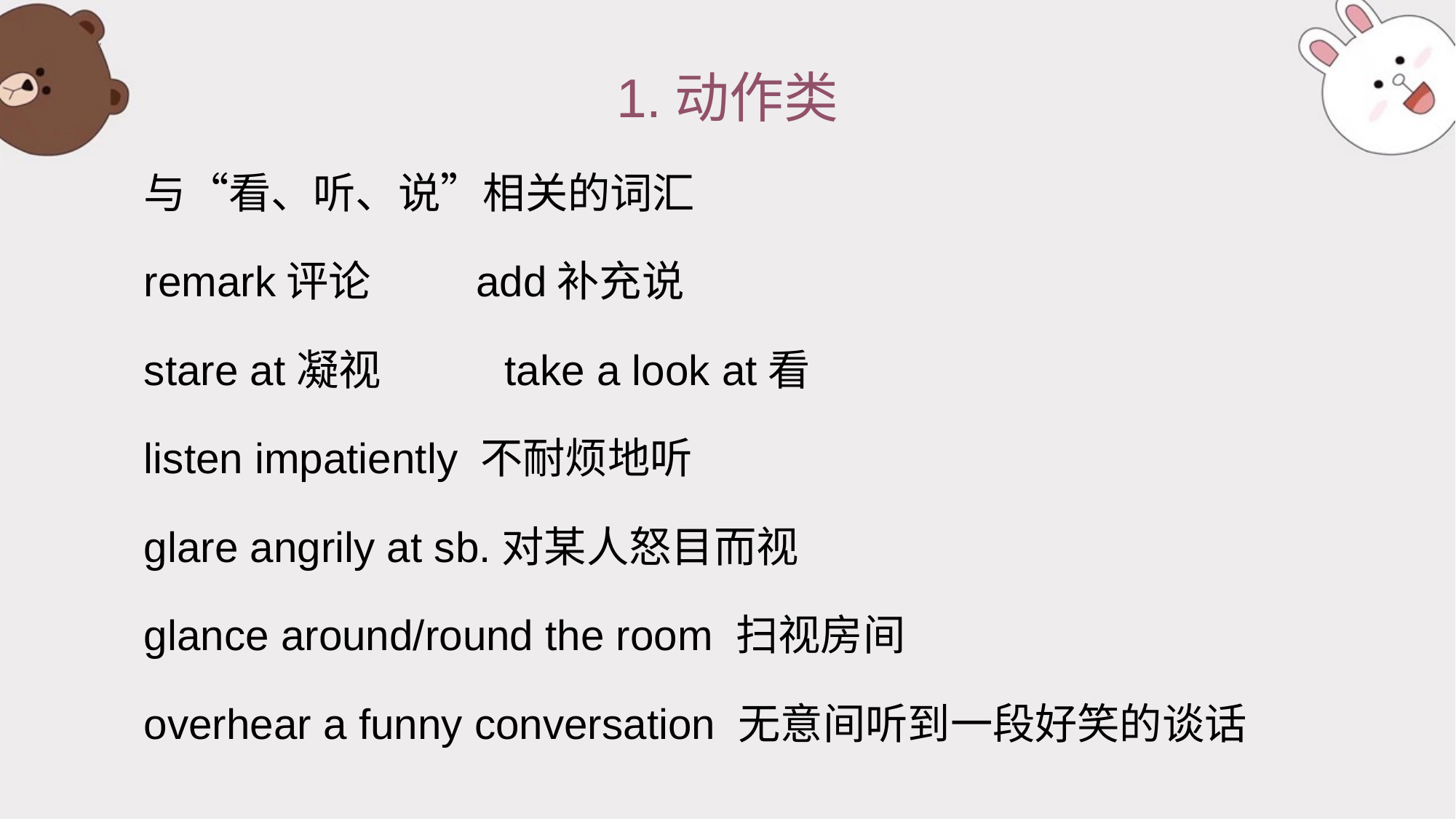

# 1.动作类
与“看、听、说”相关的词汇
remark评论          add补充说
stare at凝视            take a look at看
listen impatiently 不耐烦地听
glare angrily at sb.对某人怒目而视
glance around/round the room 扫视房间
overhear a funny conversation 无意间听到一段好笑的谈话